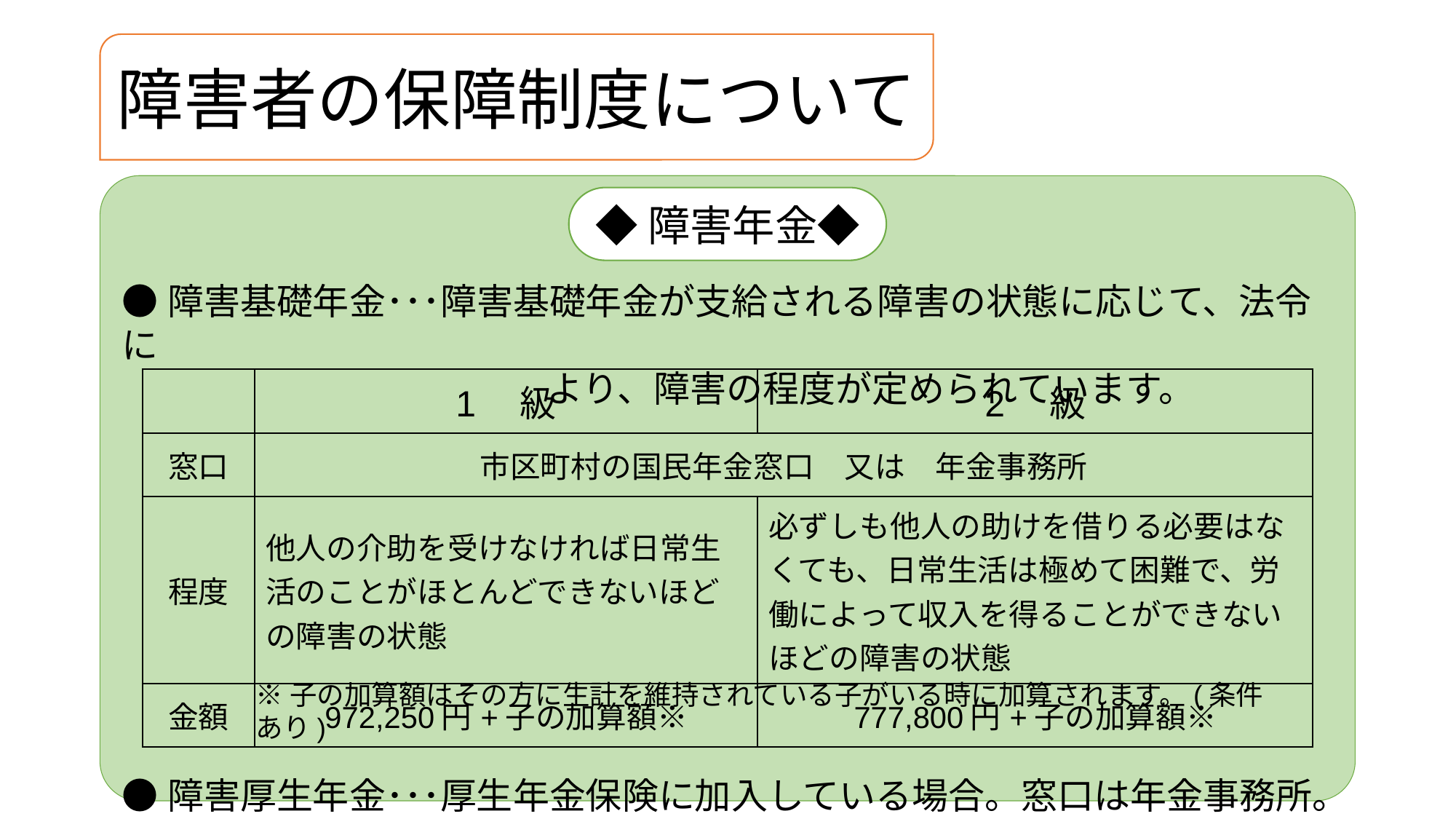

障害者の保障制度について

●障害基礎年金･･･障害基礎年金が支給される障害の状態に応じて、法令に
　　　　　　　　 　　　  より、障害の程度が定められています。

●障害厚生年金･･･厚生年金保険に加入している場合。窓口は年金事務所。
◆障害年金◆
|  | 1　級 | 2　級 |
| --- | --- | --- |
| 窓口 | 市区町村の国民年金窓口　又は　年金事務所 |  |
| 程度 | 他人の介助を受けなければ日常生活のことがほとんどできないほどの障害の状態 | 必ずしも他人の助けを借りる必要はなくても、日常生活は極めて困難で、労働によって収入を得ることができないほどの障害の状態 |
| 金額 | 972,250円+子の加算額※ | 777,800円+子の加算額※ |
※子の加算額はその方に生計を維持されている子がいる時に加算されます。(条件あり)